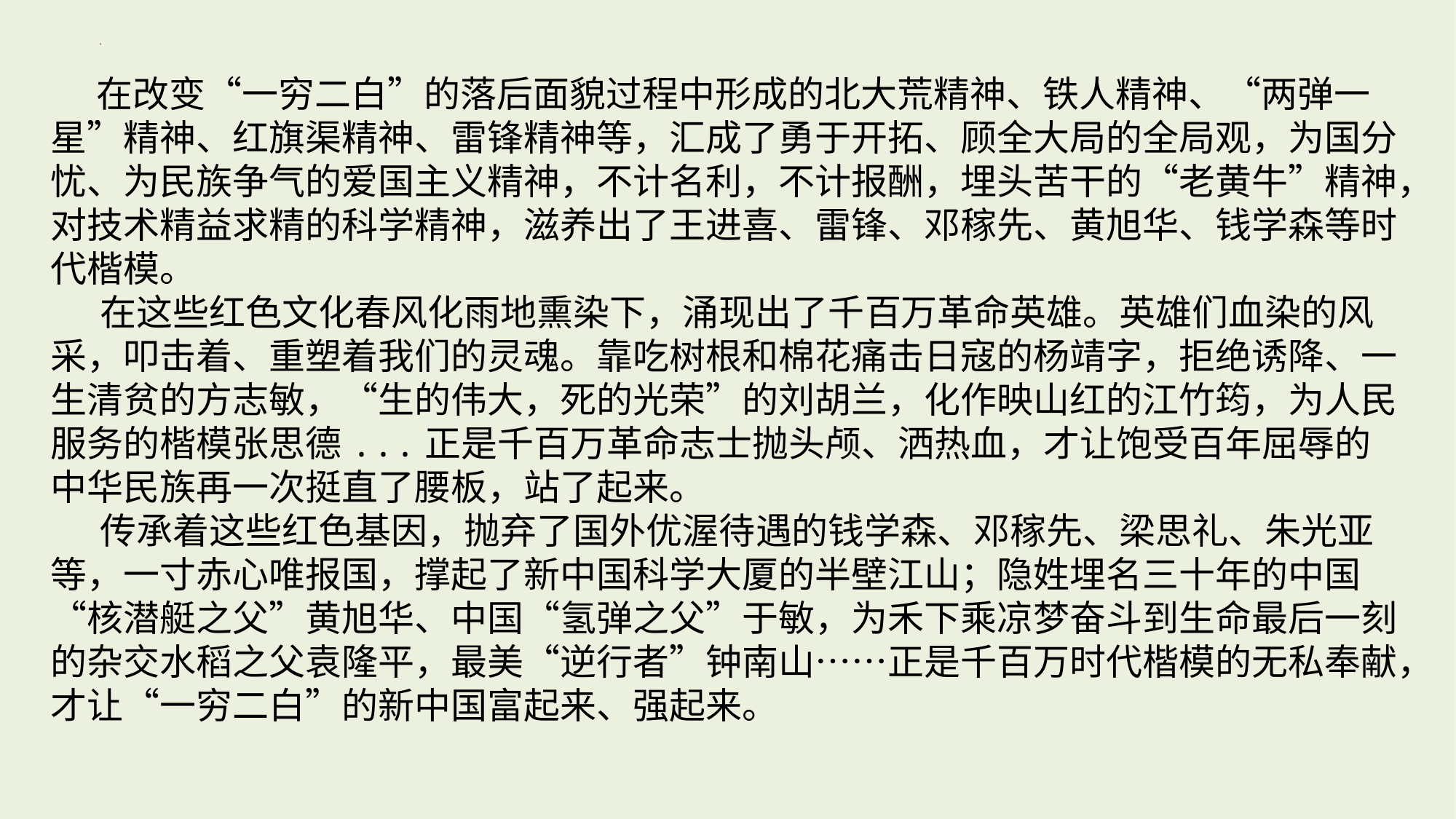

在改变“一穷二白”的落后面貌过程中形成的北大荒精神、铁人精神、“两弹一星”精神、红旗渠精神、雷锋精神等，汇成了勇于开拓、顾全大局的全局观，为国分忧、为民族争气的爱国主义精神，不计名利，不计报酬，埋头苦干的“老黄牛”精神，对技术精益求精的科学精神，滋养出了王进喜、雷锋、邓稼先、黄旭华、钱学森等时代楷模。
     在这些红色文化春风化雨地熏染下，涌现出了千百万革命英雄。英雄们血染的风采，叩击着、重塑着我们的灵魂。靠吃树根和棉花痛击日寇的杨靖字，拒绝诱降、一生清贫的方志敏，“生的伟大，死的光荣”的刘胡兰，化作映山红的江竹筠，为人民服务的楷模张思德...正是千百万革命志士抛头颅、洒热血，才让饱受百年屈辱的中华民族再一次挺直了腰板，站了起来。
     传承着这些红色基因，抛弃了国外优渥待遇的钱学森、邓稼先、梁思礼、朱光亚等，一寸赤心唯报国，撑起了新中国科学大厦的半壁江山；隐姓埋名三十年的中国“核潜艇之父”黄旭华、中国“氢弹之父”于敏，为禾下乘凉梦奋斗到生命最后一刻的杂交水稻之父袁隆平，最美“逆行者”钟南山……正是千百万时代楷模的无私奉献，才让“一穷二白”的新中国富起来、强起来。